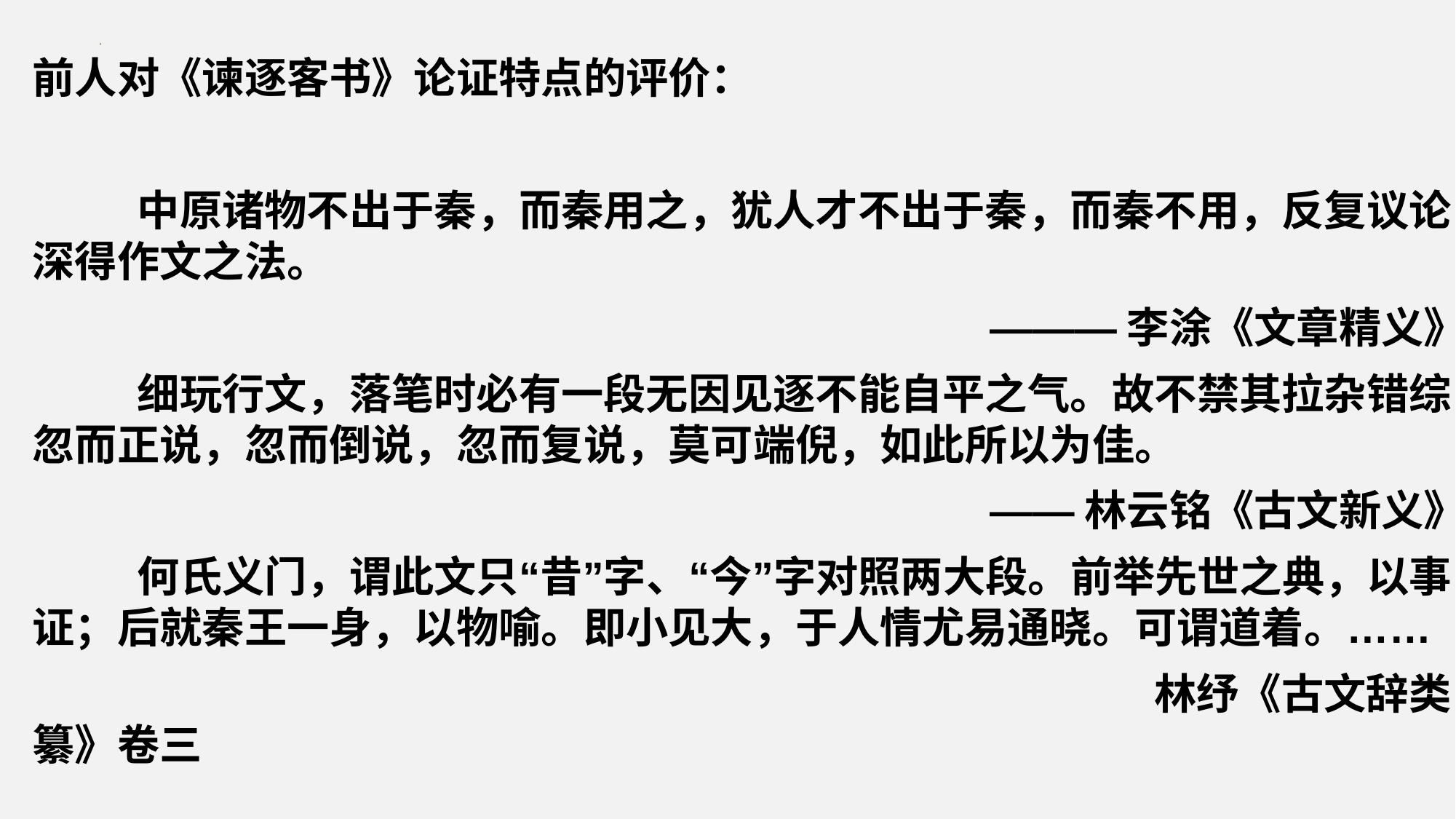

前人对《谏逐客书》论证特点的评价：

        中原诸物不出于秦，而秦用之，犹人才不出于秦，而秦不用，反复议论，深得作文之法。
———李涂《文章精义》
        细玩行文，落笔时必有一段无因见逐不能自平之气。故不禁其拉杂错综，忽而正说，忽而倒说，忽而复说，莫可端倪，如此所以为佳。
——林云铭《古文新义》
        何氏义门，谓此文只“昔”字、“今”字对照两大段。前举先世之典，以事证；后就秦王一身，以物喻。即小见大，于人情尤易通晓。可谓道着。……
                                                                                              林纾《古文辞类纂》卷三